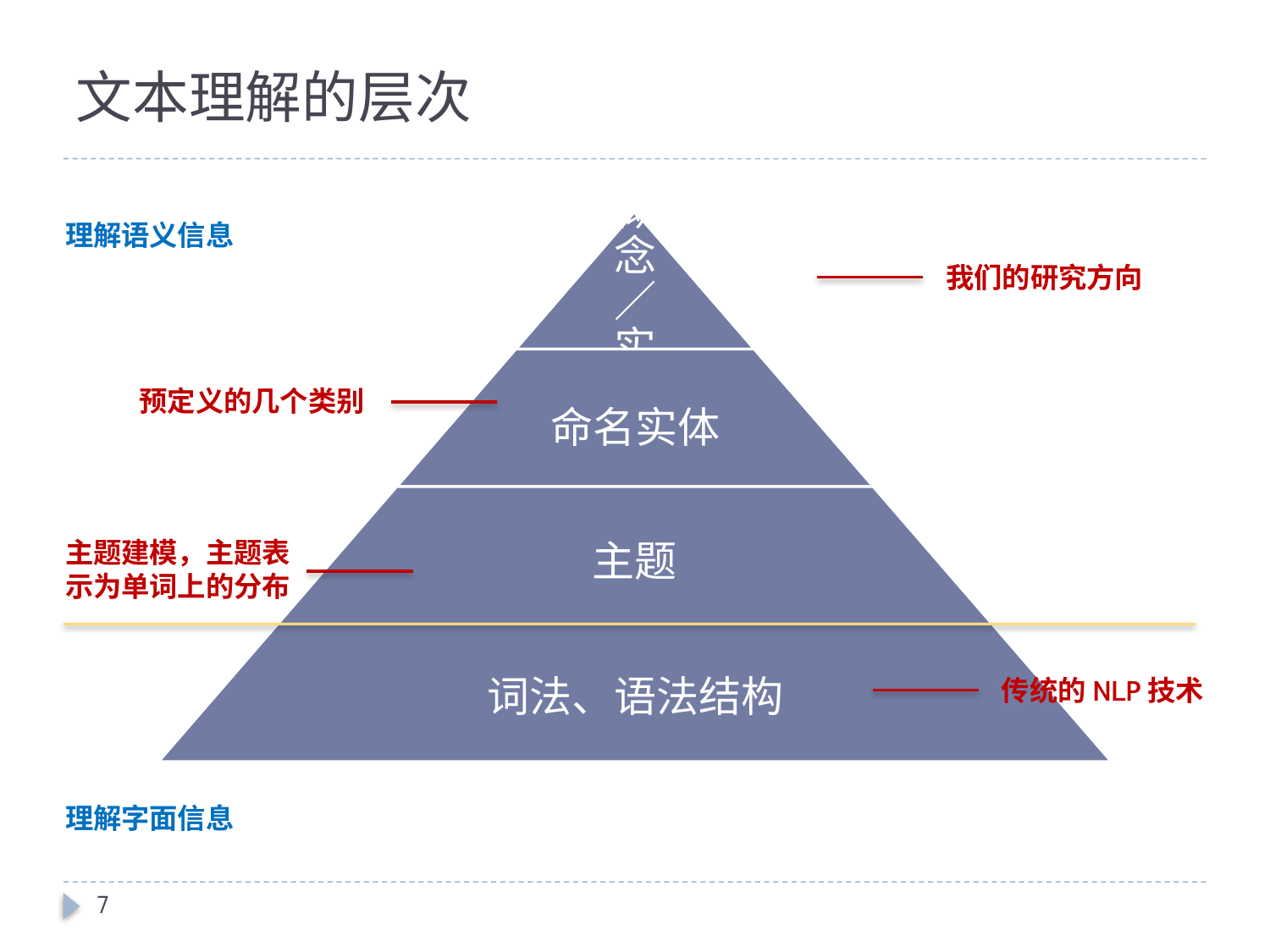

# 文本理解的层次
理解语义信息
概念／实体
命名实体
主题
词法、语法结构
我们的研究方向
预定义的几个类别
主题建模，主题表示为单词上的分布
传统的NLP技术
理解字面信息
7